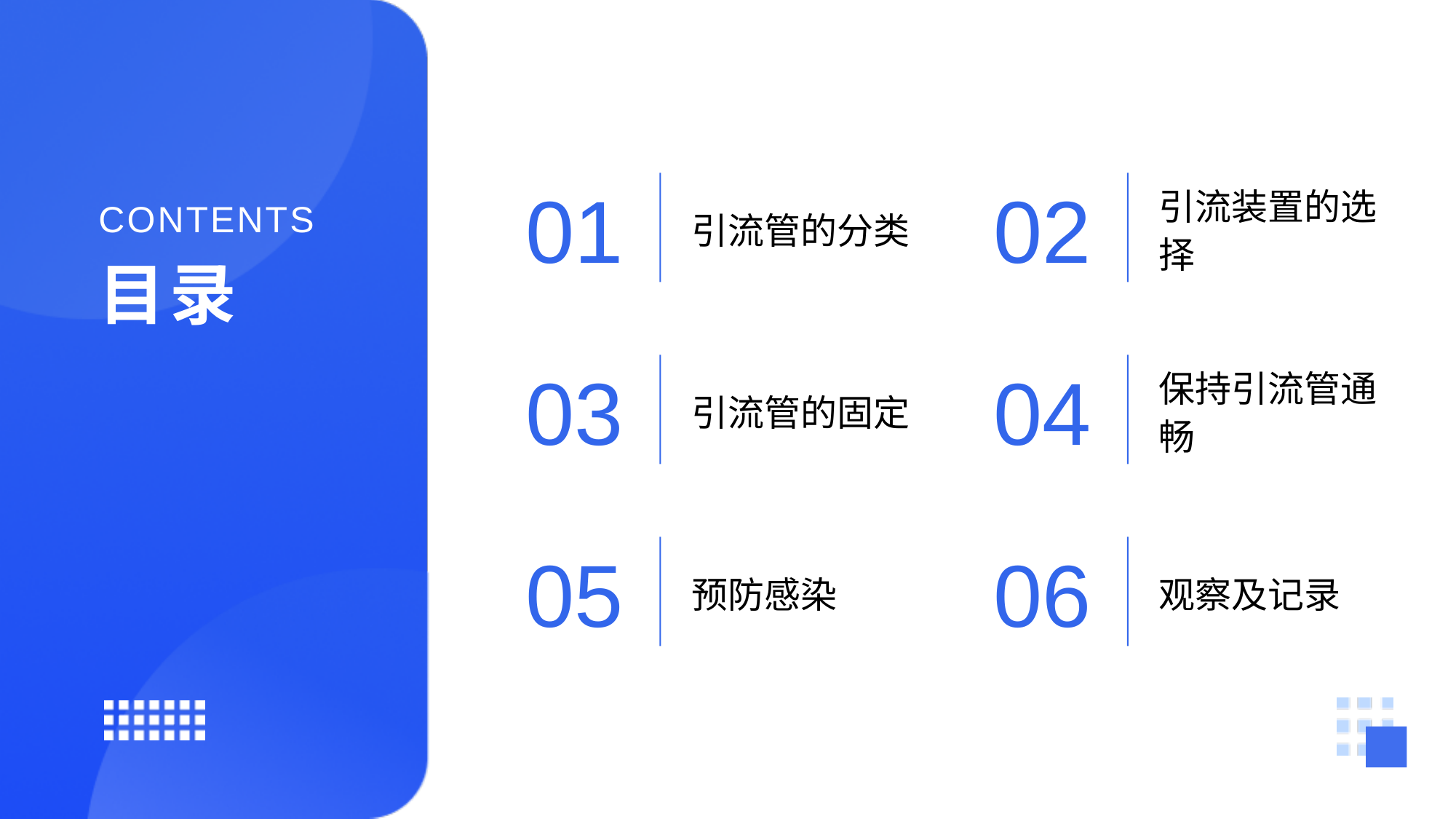

01
02

引流管的分类

引流装置的选择
03
04

引流管的固定

保持引流管通畅
05
06

预防感染

观察及记录
CONTENTS
目录